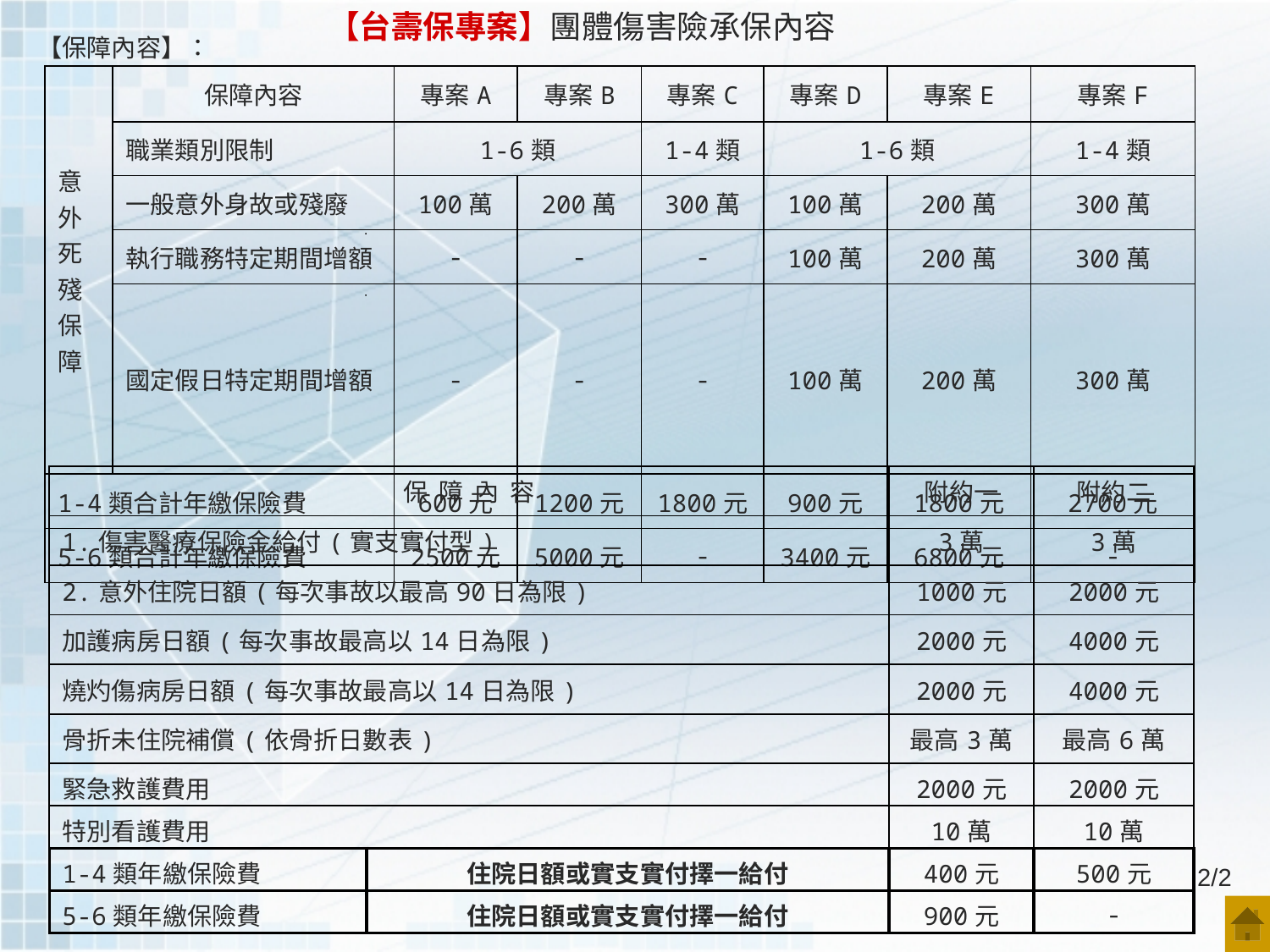

【台壽保專案】團體傷害險承保內容
【保障內容】：
| 意外死殘保障 | 保障內容 | 專案A | 專案B | 專案C | 專案D | 專案E | 專案F |
| --- | --- | --- | --- | --- | --- | --- | --- |
|  | 職業類別限制 | 1-6類 |  | 1-4類 | 1-6類 |  | 1-4類 |
|  | 一般意外身故或殘廢 | 100萬 | 200萬 | 300萬 | 100萬 | 200萬 | 300萬 |
|  | 執行職務特定期間增額 | - | - | - | 100萬 | 200萬 | 300萬 |
|  | 國定假日特定期間增額 | - | - | - | 100萬 | 200萬 | 300萬 |
| 1-4類合計年繳保險費 |  | 600元 | 1200元 | 1800元 | 900元 | 1800元 | 2700元 |
| 5-6類合計年繳保險費 |  | 2500元 | 5000元 | - | 3400元 | 6800元 | - |

| 保 障 內 容 |  | 附約一 | 附約二 |
| --- | --- | --- | --- |
| 1.傷害醫療保險金給付(實支實付型) |  | 3萬 | 3萬 |
| 2.意外住院日額(每次事故以最高90日為限) |  | 1000元 | 2000元 |
| 加護病房日額(每次事故最高以14日為限) |  | 2000元 | 4000元 |
| 燒灼傷病房日額(每次事故最高以14日為限) |  | 2000元 | 4000元 |
| 骨折未住院補償(依骨折日數表) |  | 最高3萬 | 最高6萬 |
| 緊急救護費用 |  | 2000元 | 2000元 |
| 特別看護費用 |  | 10萬 | 10萬 |
| 1-4類年繳保險費 | 住院日額或實支實付擇一給付 | 400元 | 500元 |
| 5-6類年繳保險費 | 住院日額或實支實付擇一給付 | 900元 | - |
2/2